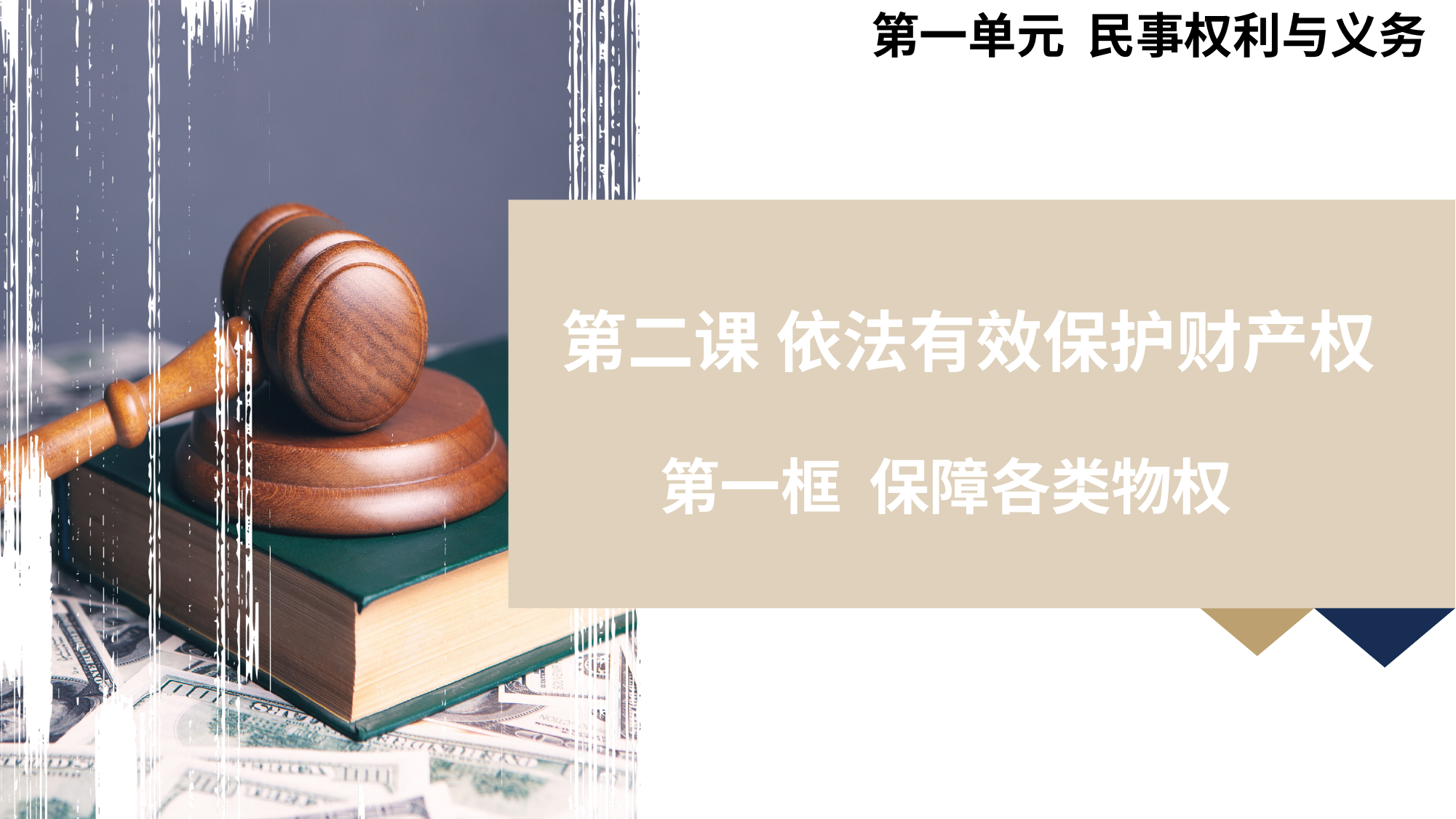

第一单元  民事权利与义务
第二课 依法有效保护财产权

第一框  保障各类物权